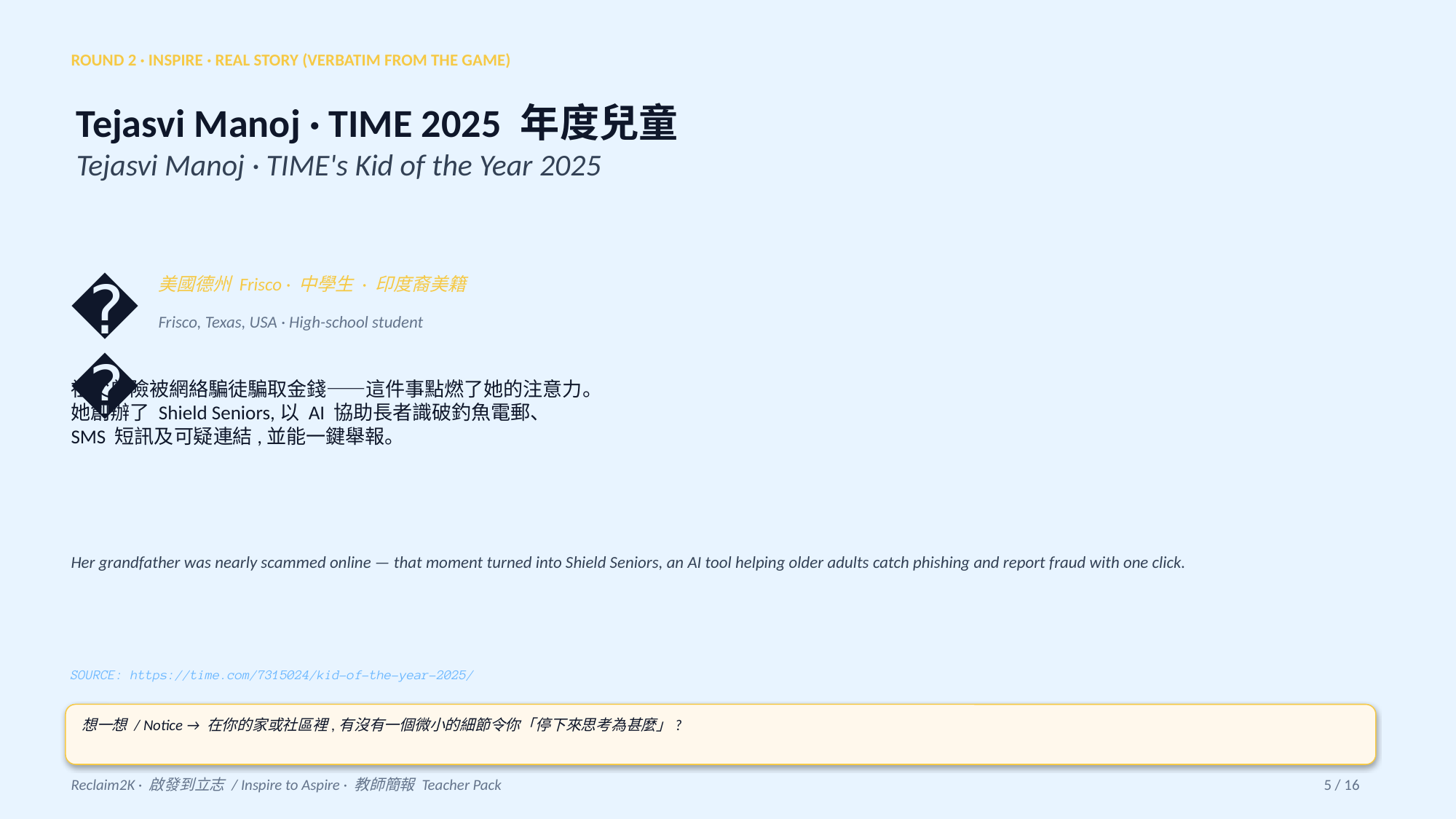

ROUND 2 · INSPIRE · REAL STORY (VERBATIM FROM THE GAME)
Tejasvi Manoj · TIME 2025 年度兒童
Tejasvi Manoj · TIME's Kid of the Year 2025
🛡
美國德州 Frisco · 中學生 · 印度裔美籍
Frisco, Texas, USA · High-school student
祖父曾險被網絡騙徒騙取金錢——這件事點燃了她的注意力。
她創辦了 Shield Seniors,以 AI 協助長者識破釣魚電郵、
SMS 短訊及可疑連結,並能一鍵舉報。
Her grandfather was nearly scammed online — that moment turned into Shield Seniors, an AI tool helping older adults catch phishing and report fraud with one click.
SOURCE: https://time.com/7315024/kid-of-the-year-2025/

想一想 / Notice → 在你的家或社區裡,有沒有一個微小的細節令你「停下來思考為甚麼」?
Reclaim2K · 啟發到立志 / Inspire to Aspire · 教師簡報 Teacher Pack
5 / 16